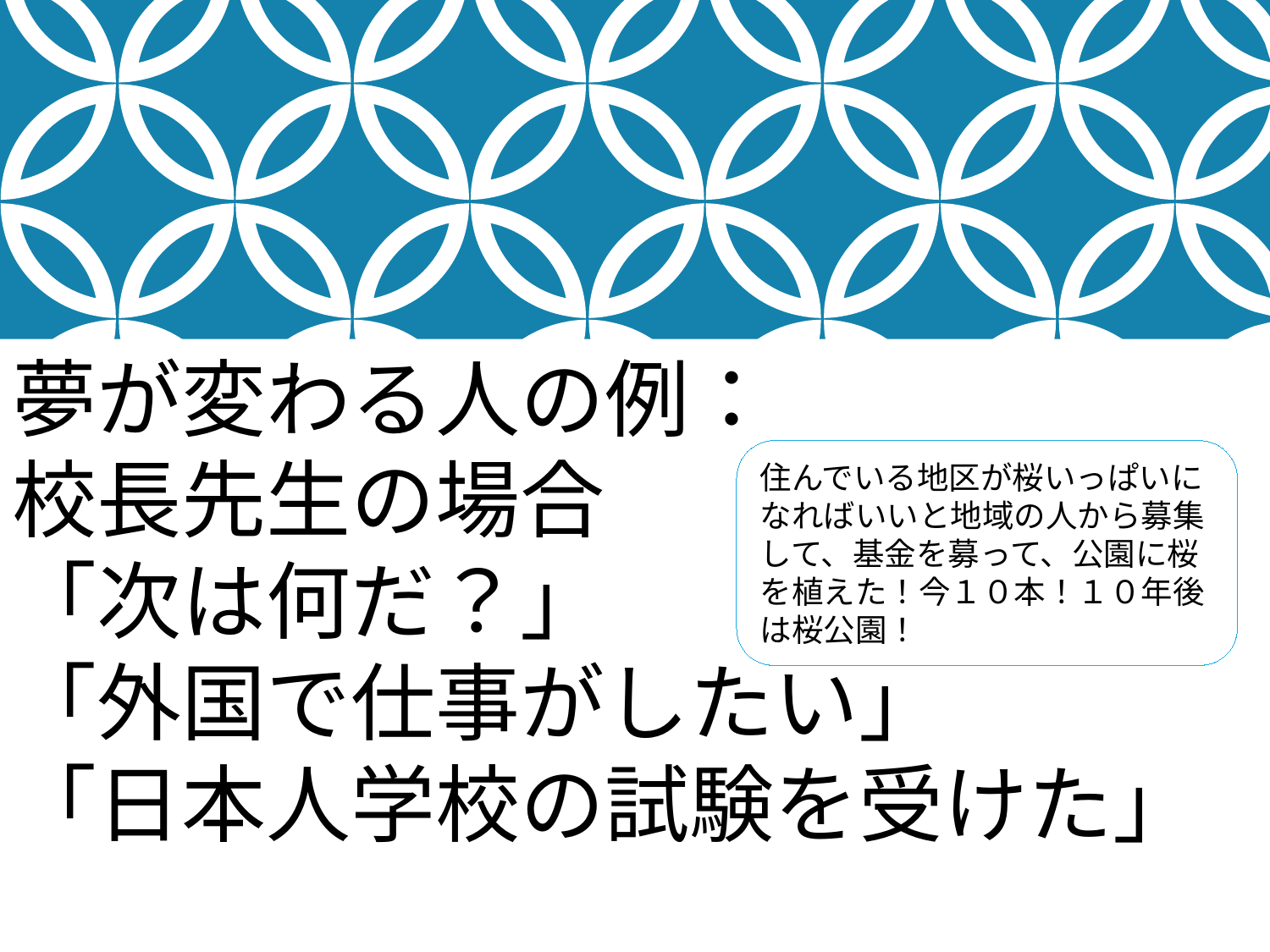

夢が変わる人の例：
校長先生の場合
「次は何だ？」
「外国で仕事がしたい」
「日本人学校の試験を受けた」
住んでいる地区が桜いっぱいになればいいと地域の人から募集して、基金を募って、公園に桜を植えた！今１０本！１０年後は桜公園！